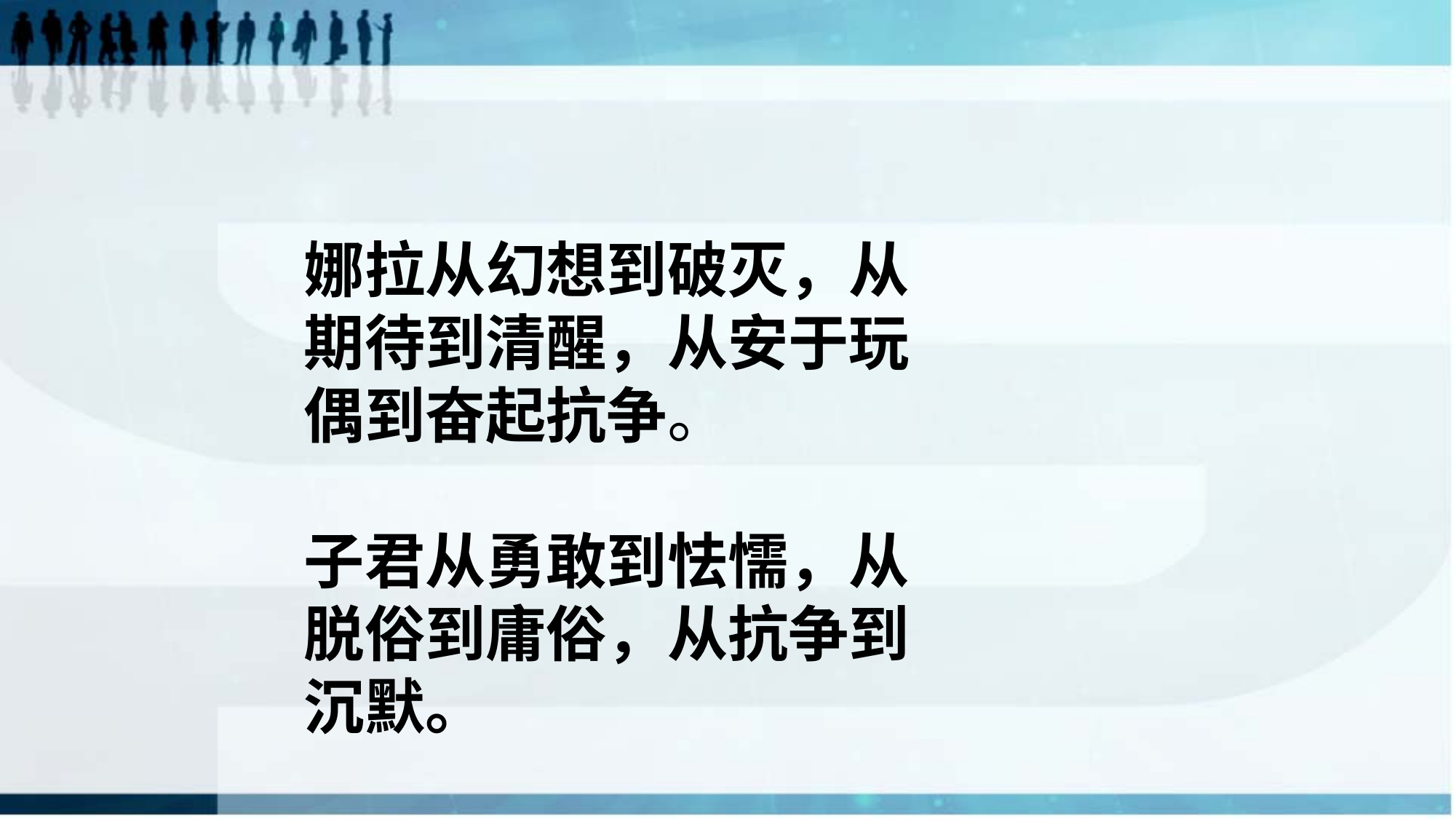

娜拉从幻想到破灭，从期待到清醒，从安于玩偶到奋起抗争。

子君从勇敢到怯懦，从脱俗到庸俗，从抗争到沉默。